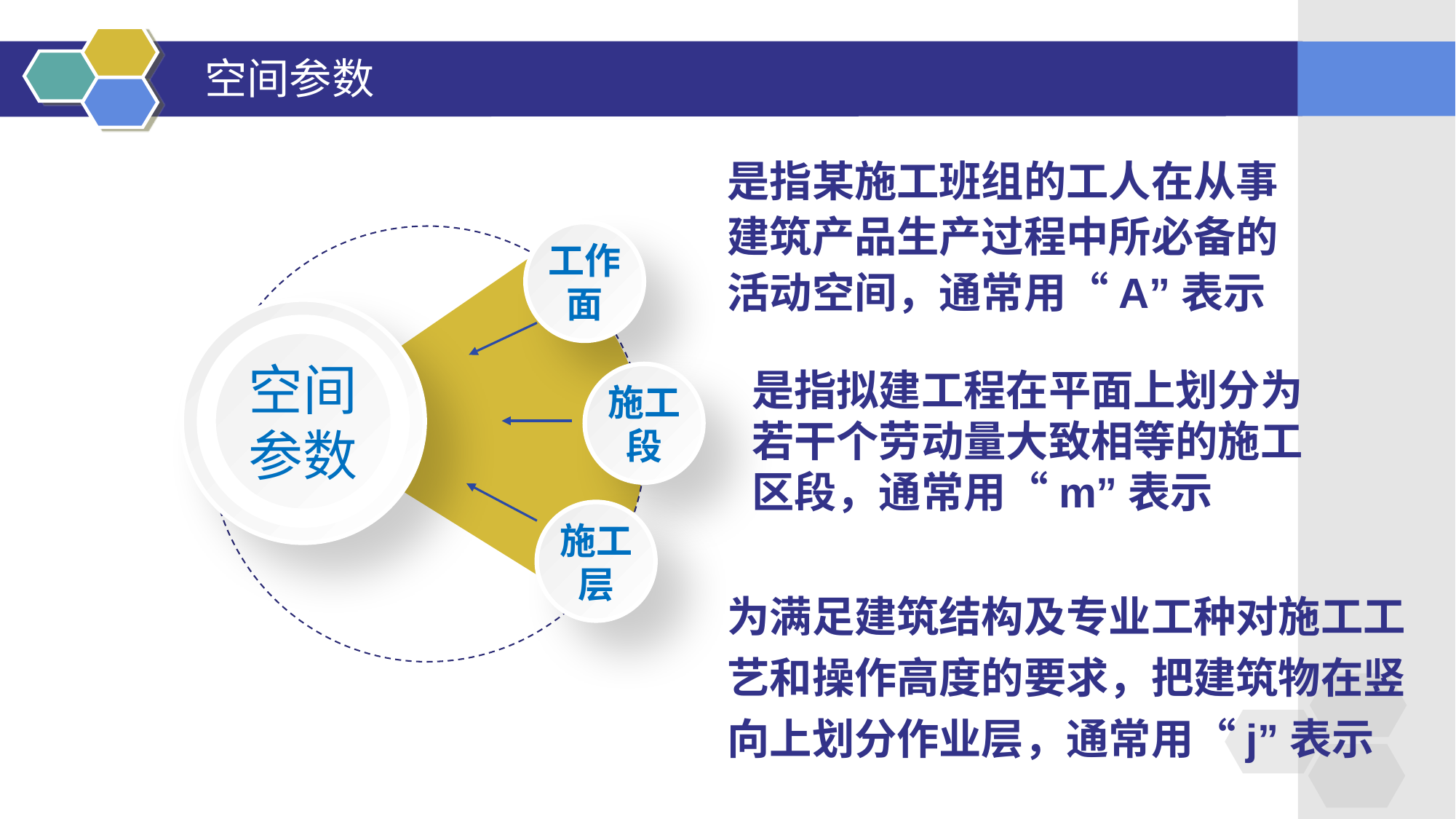

# 空间参数
是指某施工班组的工人在从事建筑产品生产过程中所必备的活动空间，通常用“A”表示
工作面

空间
参数

是指拟建工程在平面上划分为若干个劳动量大致相等的施工区段，通常用“m”表示
施工段
施工层
为满足建筑结构及专业工种对施工工艺和操作高度的要求，把建筑物在竖向上划分作业层，通常用“j”表示